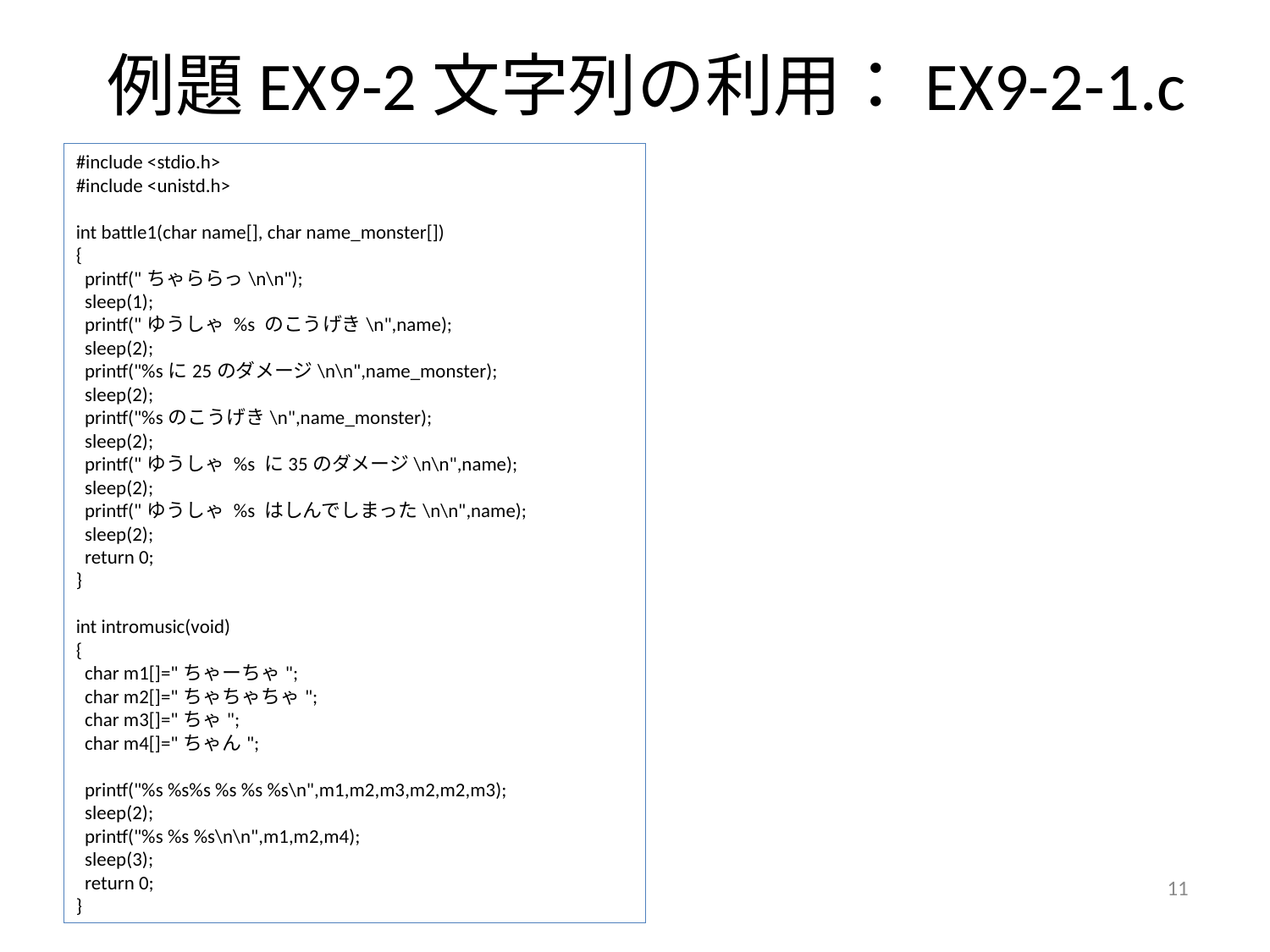

# 例題EX9-2文字列の利用：EX9-2-1.c
#include <stdio.h>
#include <unistd.h>

int battle1(char name[], char name_monster[])
{
  printf("ちゃららっ\n\n");
  sleep(1);
  printf("ゆうしゃ %s のこうげき\n",name);
  sleep(2);
  printf("%sに25のダメージ\n\n",name_monster);
  sleep(2);
  printf("%sのこうげき\n",name_monster);
  sleep(2);
  printf("ゆうしゃ %s に35のダメージ\n\n",name);
  sleep(2);
  printf("ゆうしゃ %s はしんでしまった\n\n",name);
  sleep(2);
  return 0;
}

int intromusic(void)
{
  char m1[]="ちゃーちゃ";
  char m2[]="ちゃちゃちゃ";
  char m3[]="ちゃ";
  char m4[]="ちゃん";

  printf("%s %s%s %s %s %s\n",m1,m2,m3,m2,m2,m3);
  sleep(2);
  printf("%s %s %s\n\n",m1,m2,m4);
  sleep(3);
  return 0;
}
11